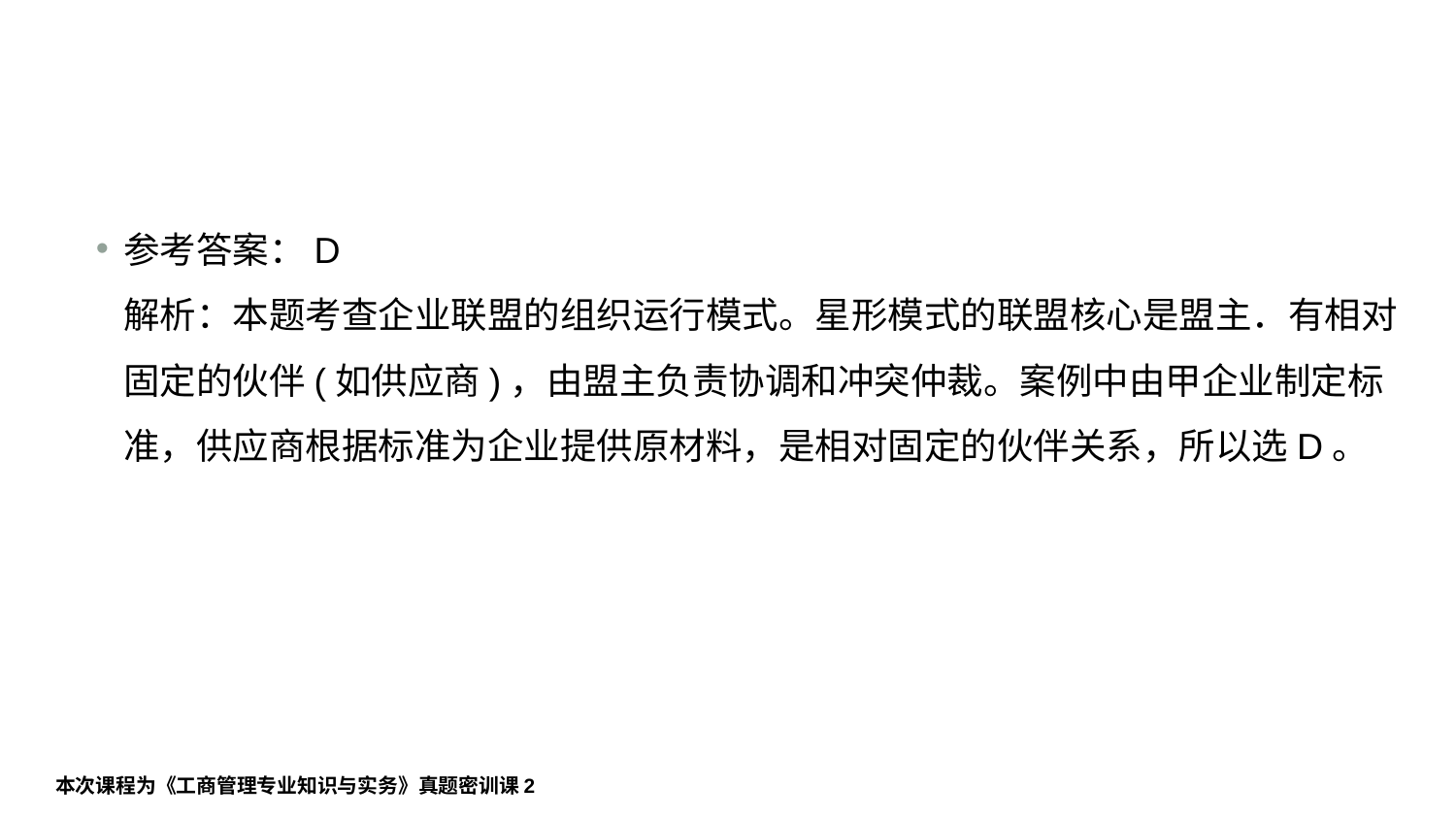

参考答案：D
解析：本题考查企业联盟的组织运行模式。星形模式的联盟核心是盟主．有相对固定的伙伴(如供应商)，由盟主负责协调和冲突仲裁。案例中由甲企业制定标准，供应商根据标准为企业提供原材料，是相对固定的伙伴关系，所以选D。